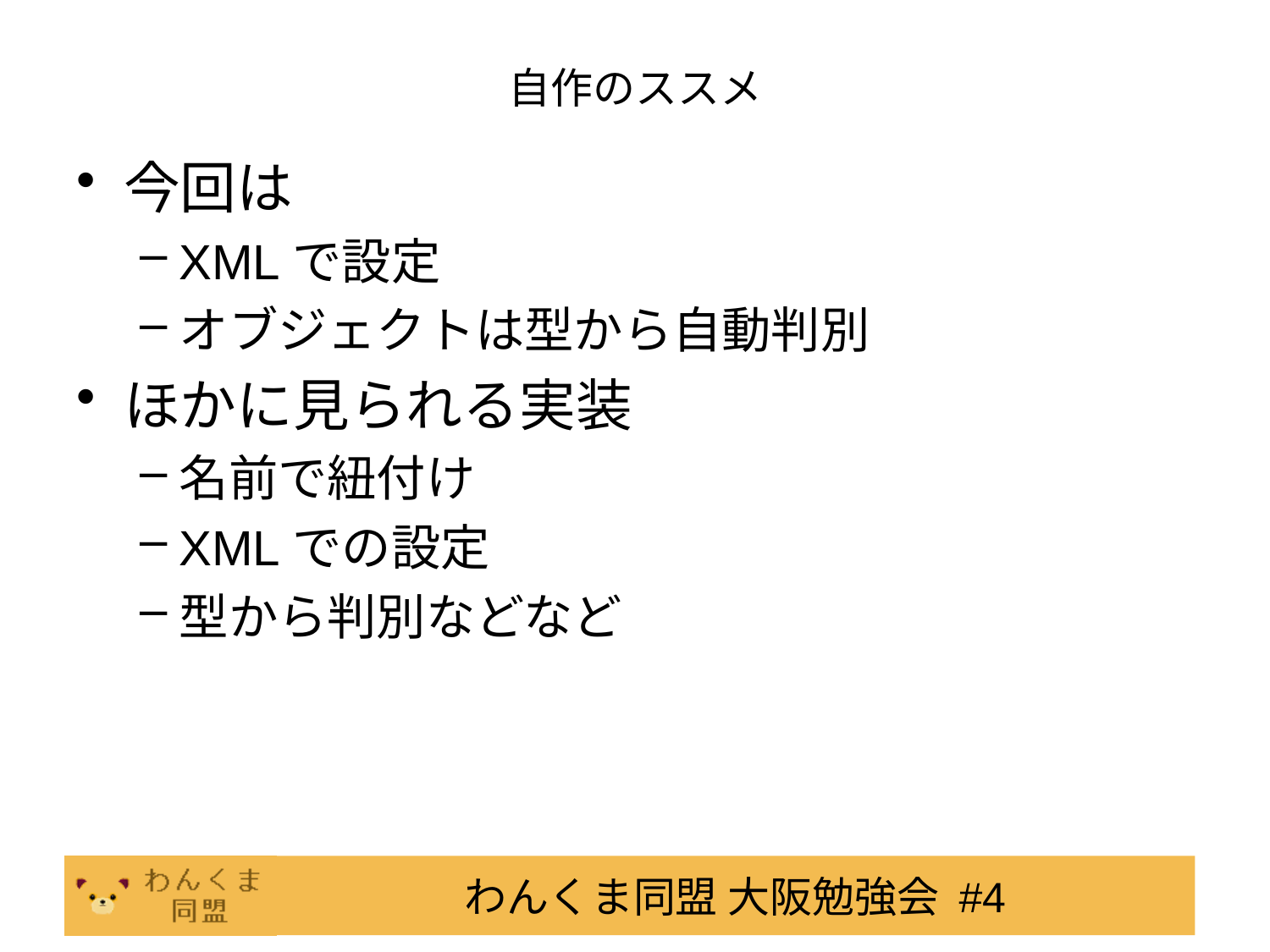

# 自作のススメ
今回は
XMLで設定
オブジェクトは型から自動判別
ほかに見られる実装
名前で紐付け
XMLでの設定
型から判別などなど